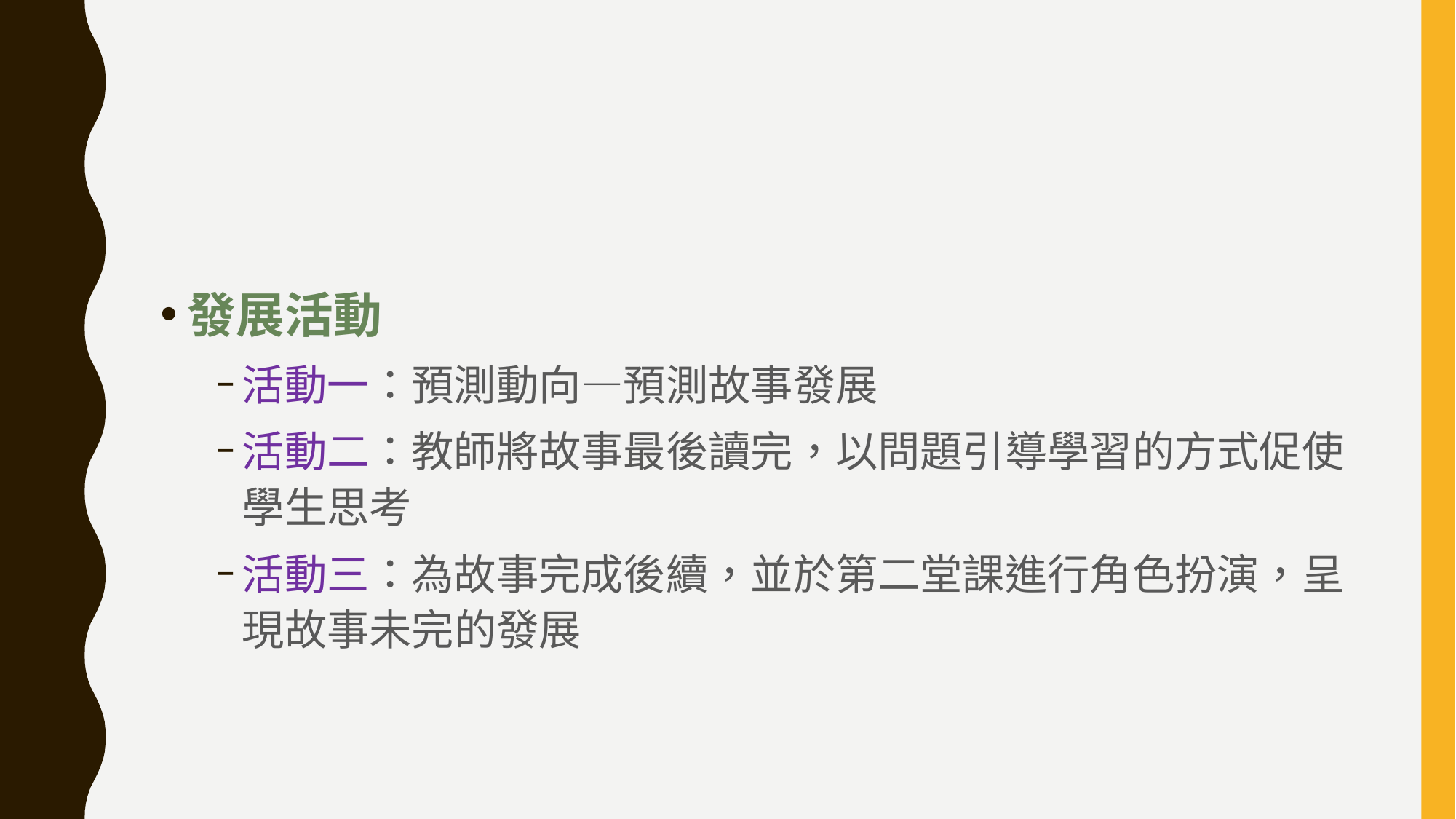

#
發展活動
活動一：預測動向—預測故事發展
活動二：教師將故事最後讀完，以問題引導學習的方式促使學生思考
活動三：為故事完成後續，並於第二堂課進行角色扮演，呈現故事未完的發展